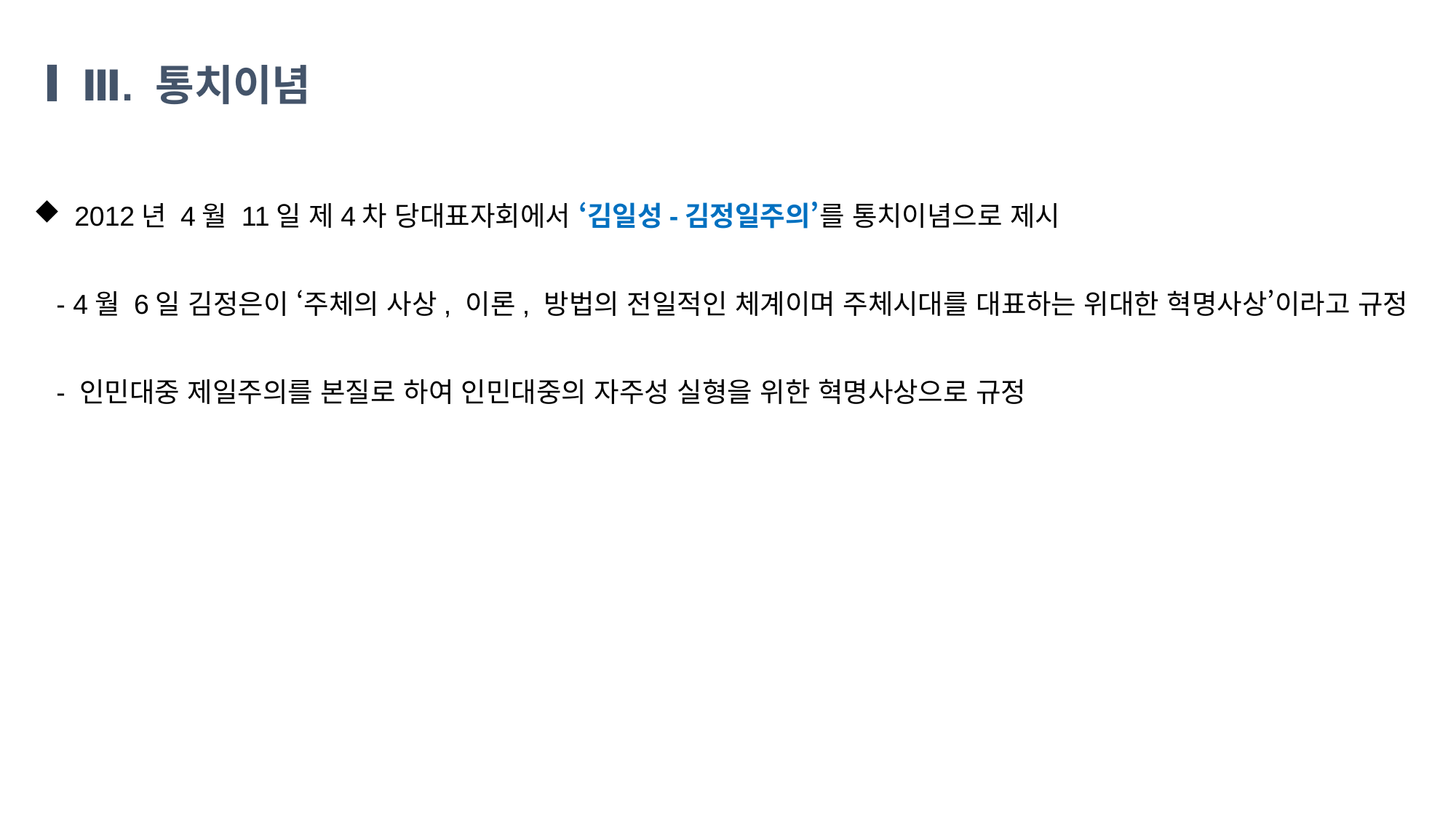

Ⅲ. 통치이념

2012년 4월 11일 제4차 당대표자회에서 ‘김일성-김정일주의’를 통치이념으로 제시
   - 4월 6일 김정은이 ‘주체의 사상, 이론, 방법의 전일적인 체계이며 주체시대를 대표하는 위대한 혁명사상’이라고 규정
   - 인민대중 제일주의를 본질로 하여 인민대중의 자주성 실형을 위한 혁명사상으로 규정